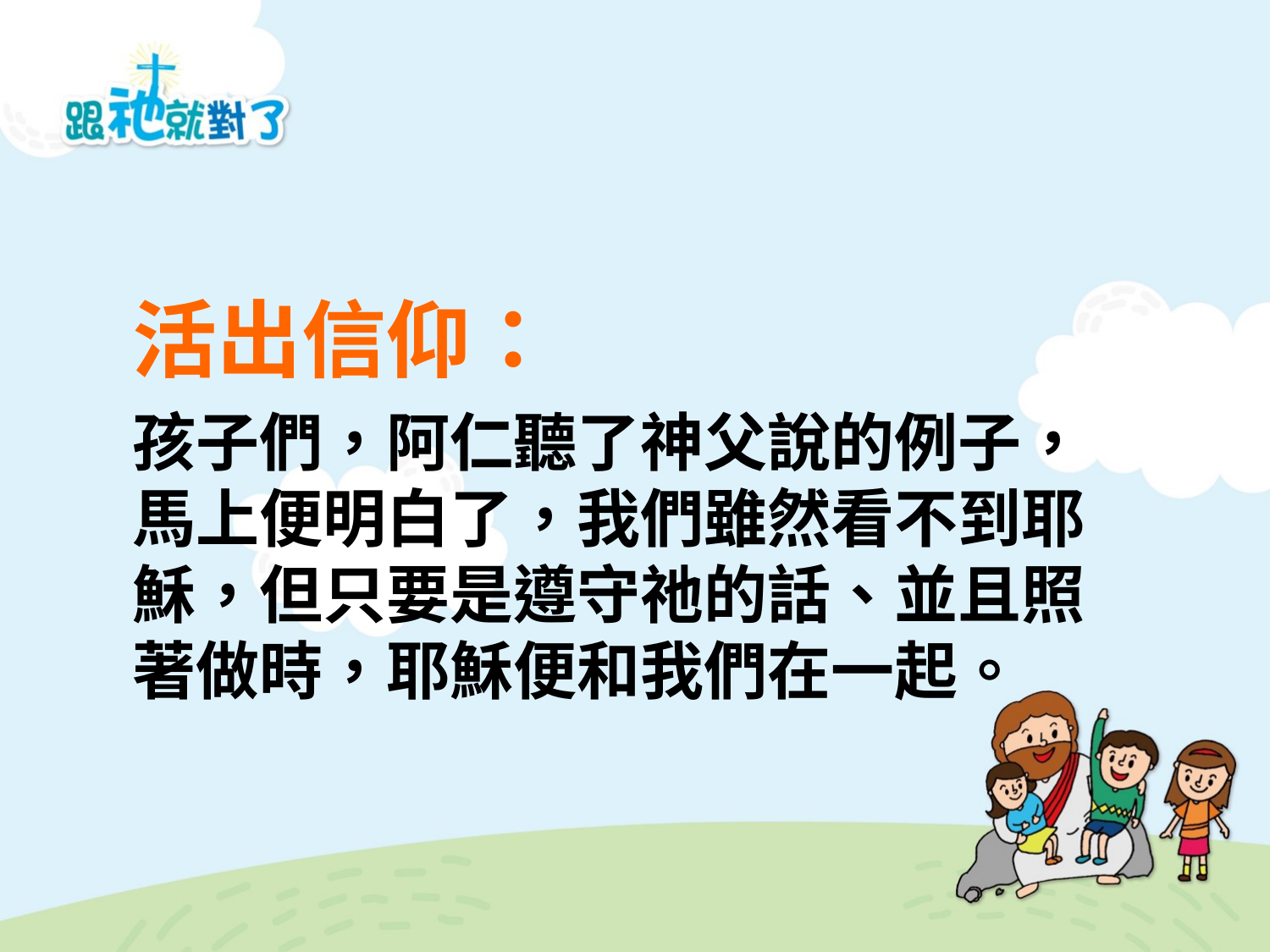

活出信仰：
孩子們，阿仁聽了神父說的例子，馬上便明白了，我們雖然看不到耶穌，但只要是遵守祂的話、並且照著做時，耶穌便和我們在一起。